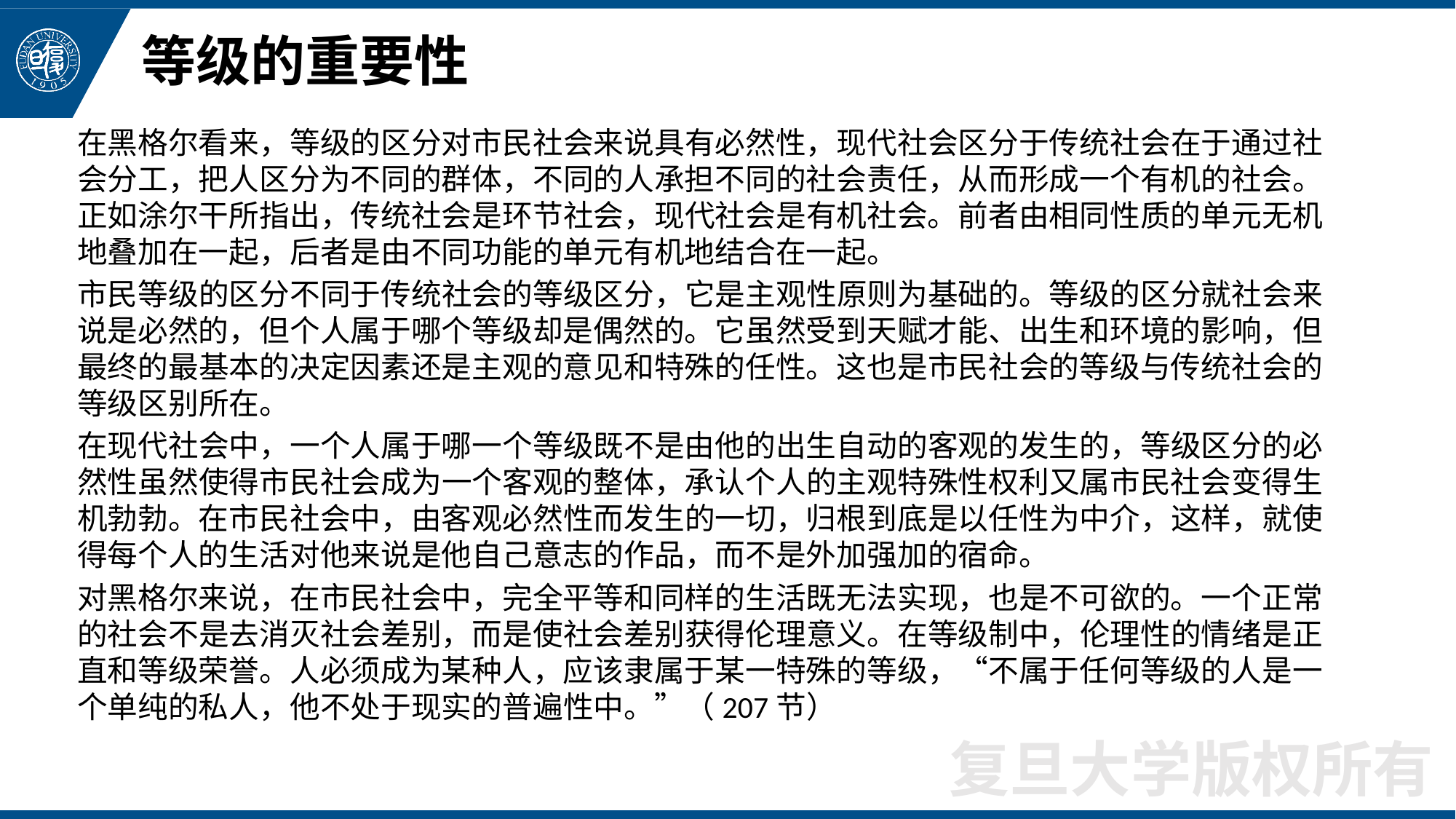

# 等级的重要性
在黑格尔看来，等级的区分对市民社会来说具有必然性，现代社会区分于传统社会在于通过社会分工，把人区分为不同的群体，不同的人承担不同的社会责任，从而形成一个有机的社会。正如涂尔干所指出，传统社会是环节社会，现代社会是有机社会。前者由相同性质的单元无机地叠加在一起，后者是由不同功能的单元有机地结合在一起。
市民等级的区分不同于传统社会的等级区分，它是主观性原则为基础的。等级的区分就社会来说是必然的，但个人属于哪个等级却是偶然的。它虽然受到天赋才能、出生和环境的影响，但最终的最基本的决定因素还是主观的意见和特殊的任性。这也是市民社会的等级与传统社会的等级区别所在。
在现代社会中，一个人属于哪一个等级既不是由他的出生自动的客观的发生的，等级区分的必然性虽然使得市民社会成为一个客观的整体，承认个人的主观特殊性权利又属市民社会变得生机勃勃。在市民社会中，由客观必然性而发生的一切，归根到底是以任性为中介，这样，就使得每个人的生活对他来说是他自己意志的作品，而不是外加强加的宿命。
对黑格尔来说，在市民社会中，完全平等和同样的生活既无法实现，也是不可欲的。一个正常的社会不是去消灭社会差别，而是使社会差别获得伦理意义。在等级制中，伦理性的情绪是正直和等级荣誉。人必须成为某种人，应该隶属于某一特殊的等级，“不属于任何等级的人是一个单纯的私人，他不处于现实的普遍性中。”（207节）